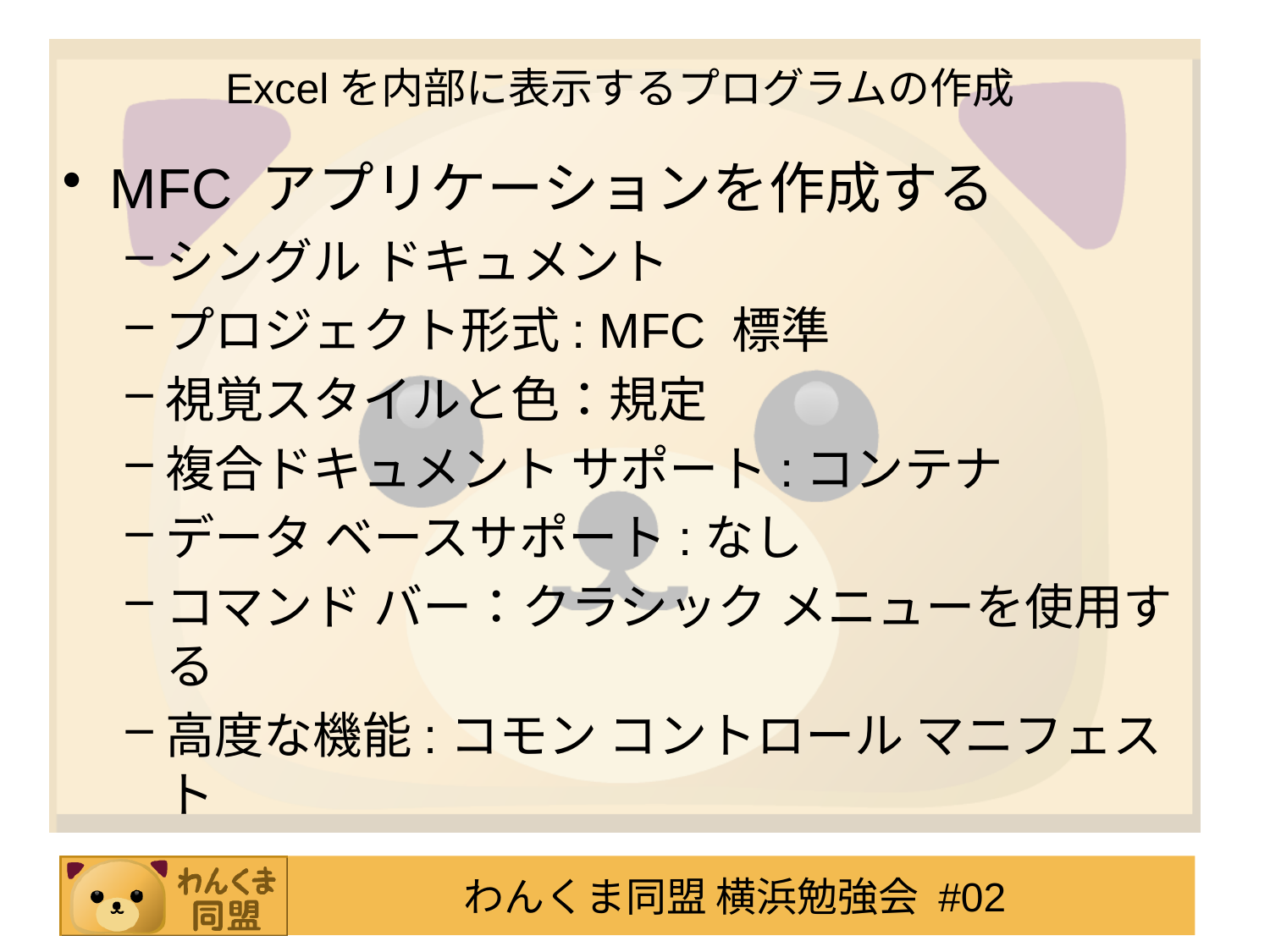

# Excelを内部に表示するプログラムの作成
MFC アプリケーションを作成する
シングル ドキュメント
プロジェクト形式: MFC 標準
視覚スタイルと色：規定
複合ドキュメント サポート:コンテナ
データ ベースサポート:なし
コマンド バー：クラシック メニューを使用する
高度な機能:コモン コントロール マニフェスト